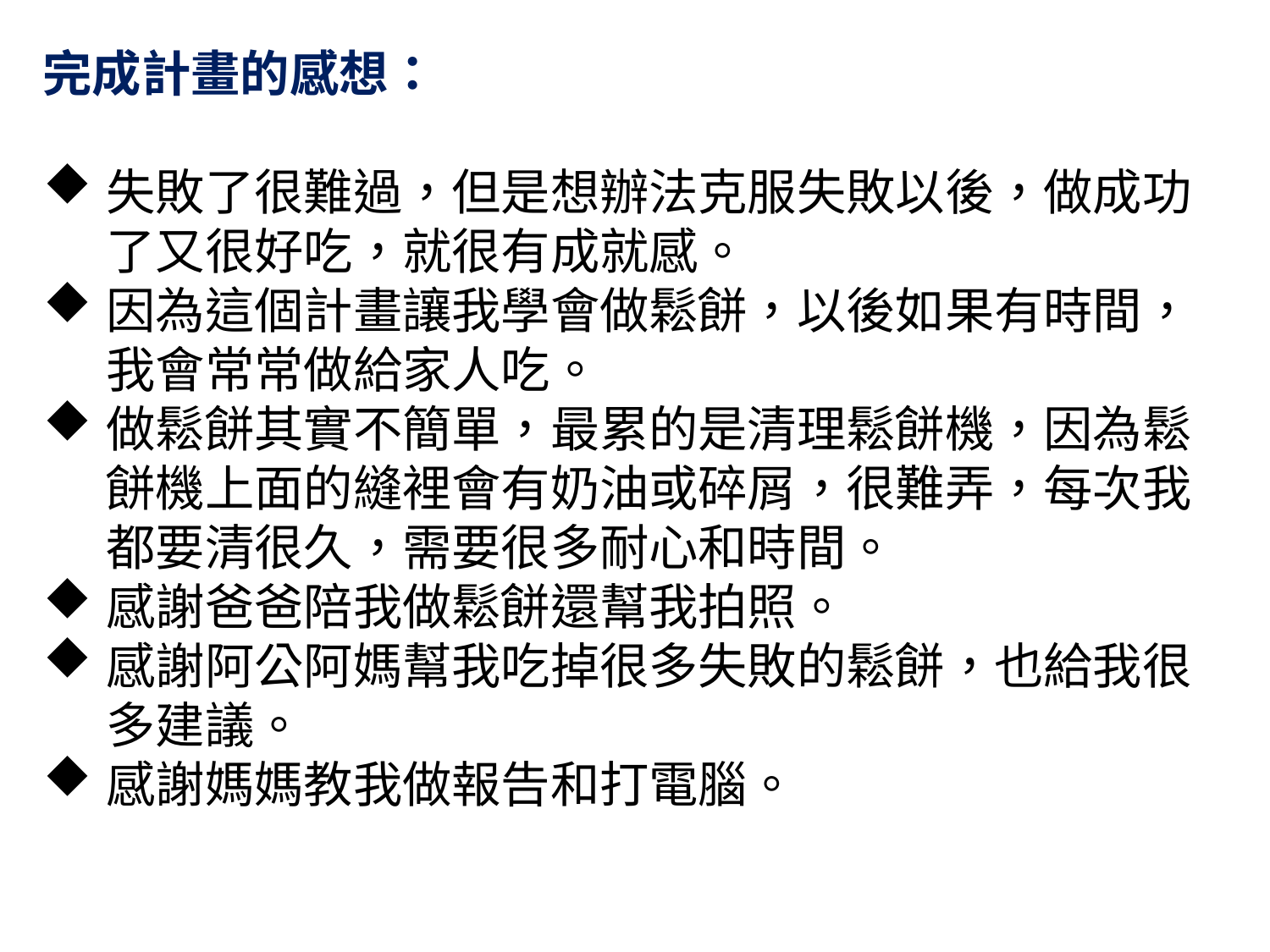

完成計畫的感想：

失敗了很難過，但是想辦法克服失敗以後，做成功了又很好吃，就很有成就感。
因為這個計畫讓我學會做鬆餅，以後如果有時間，我會常常做給家人吃。
做鬆餅其實不簡單，最累的是清理鬆餅機，因為鬆餅機上面的縫裡會有奶油或碎屑，很難弄，每次我都要清很久，需要很多耐心和時間。
感謝爸爸陪我做鬆餅還幫我拍照。
感謝阿公阿媽幫我吃掉很多失敗的鬆餅，也給我很多建議。
感謝媽媽教我做報告和打電腦。